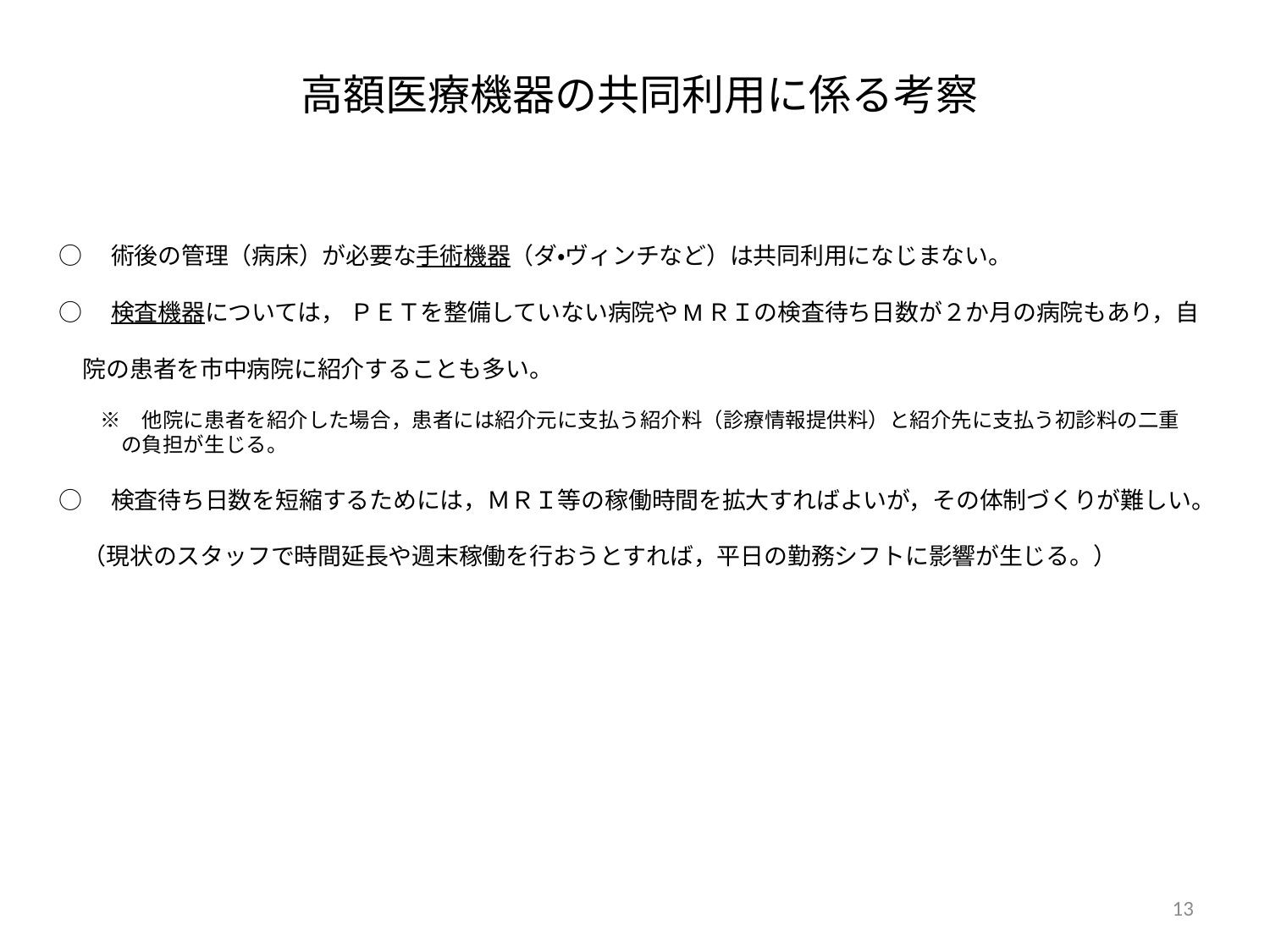

# 高額医療機器の共同利用に係る考察
○　術後の管理（病床）が必要な手術機器（ダ・ヴィンチなど）は共同利用になじまない。
○　検査機器については， ＰＥＴを整備していない病院やMＲＩの検査待ち日数が２か月の病院もあり，自
　院の患者を市中病院に紹介することも多い。
　　※　他院に患者を紹介した場合，患者には紹介元に支払う紹介料（診療情報提供料）と紹介先に支払う初診料の二重
　　　の負担が生じる。
○　検査待ち日数を短縮するためには，ＭＲＩ等の稼働時間を拡大すればよいが，その体制づくりが難しい。
　（現状のスタッフで時間延長や週末稼働を行おうとすれば，平日の勤務シフトに影響が生じる。）
13